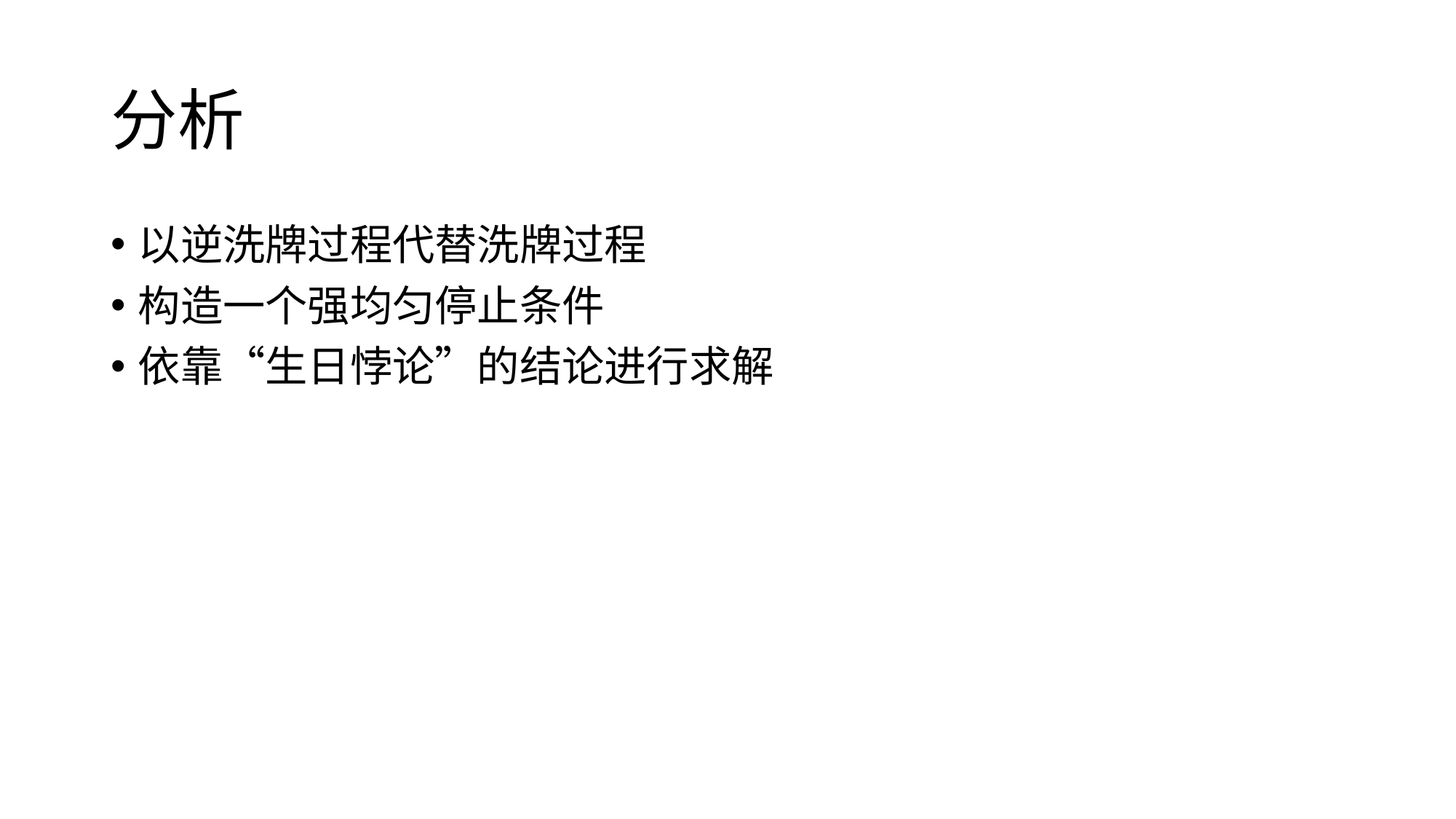

# 分析
以逆洗牌过程代替洗牌过程
构造一个强均匀停止条件
依靠“生日悖论”的结论进行求解